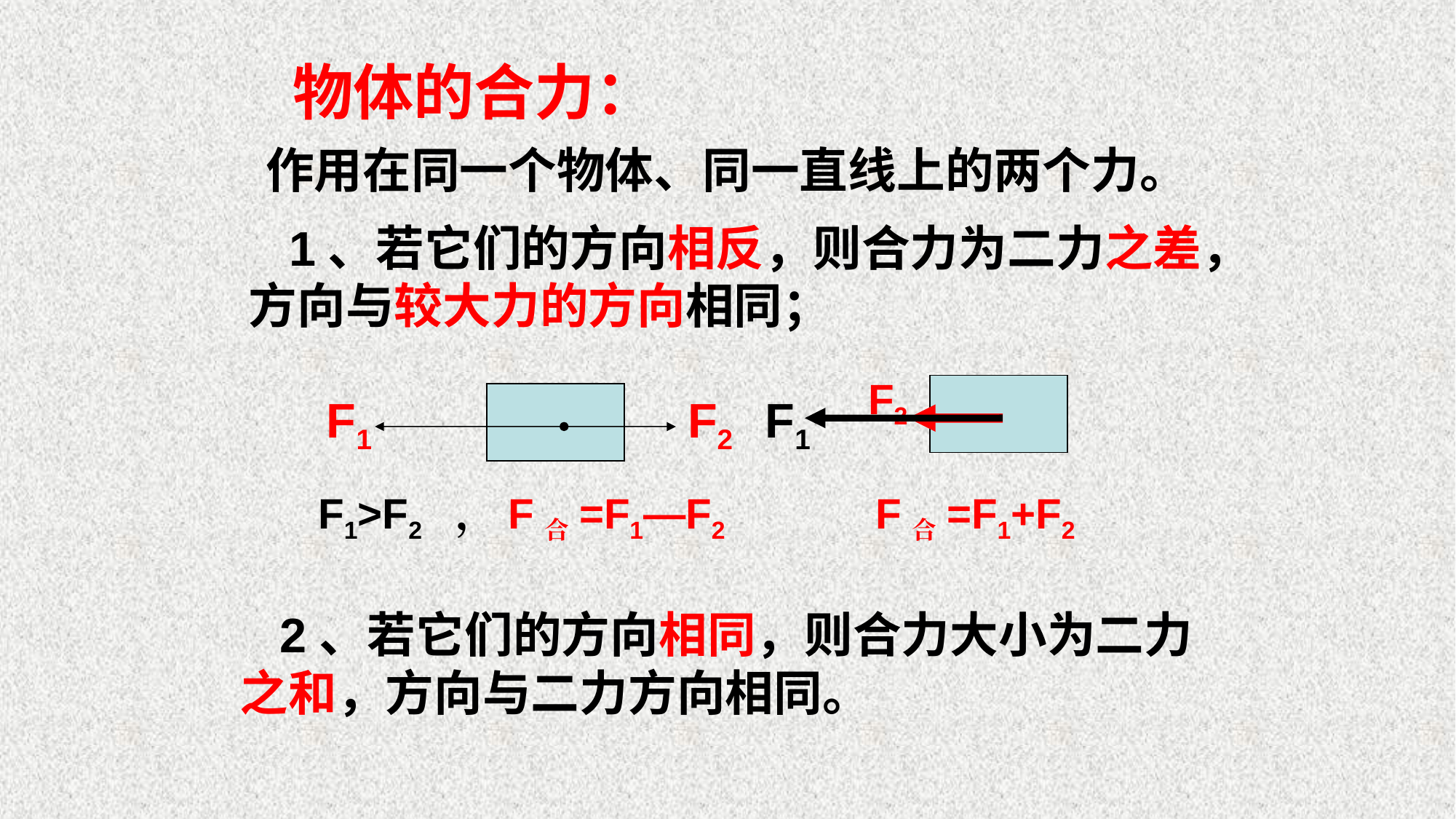

物体的合力：
作用在同一个物体、同一直线上的两个力。
   1、若它们的方向相反，则合力为二力之差，方向与较大力的方向相同；

F2
F1
F合=F1+F2
F1

F2

   F1>F2  ，F合=F1—F2

   2、若它们的方向相同，则合力大小为二力之和，方向与二力方向相同。